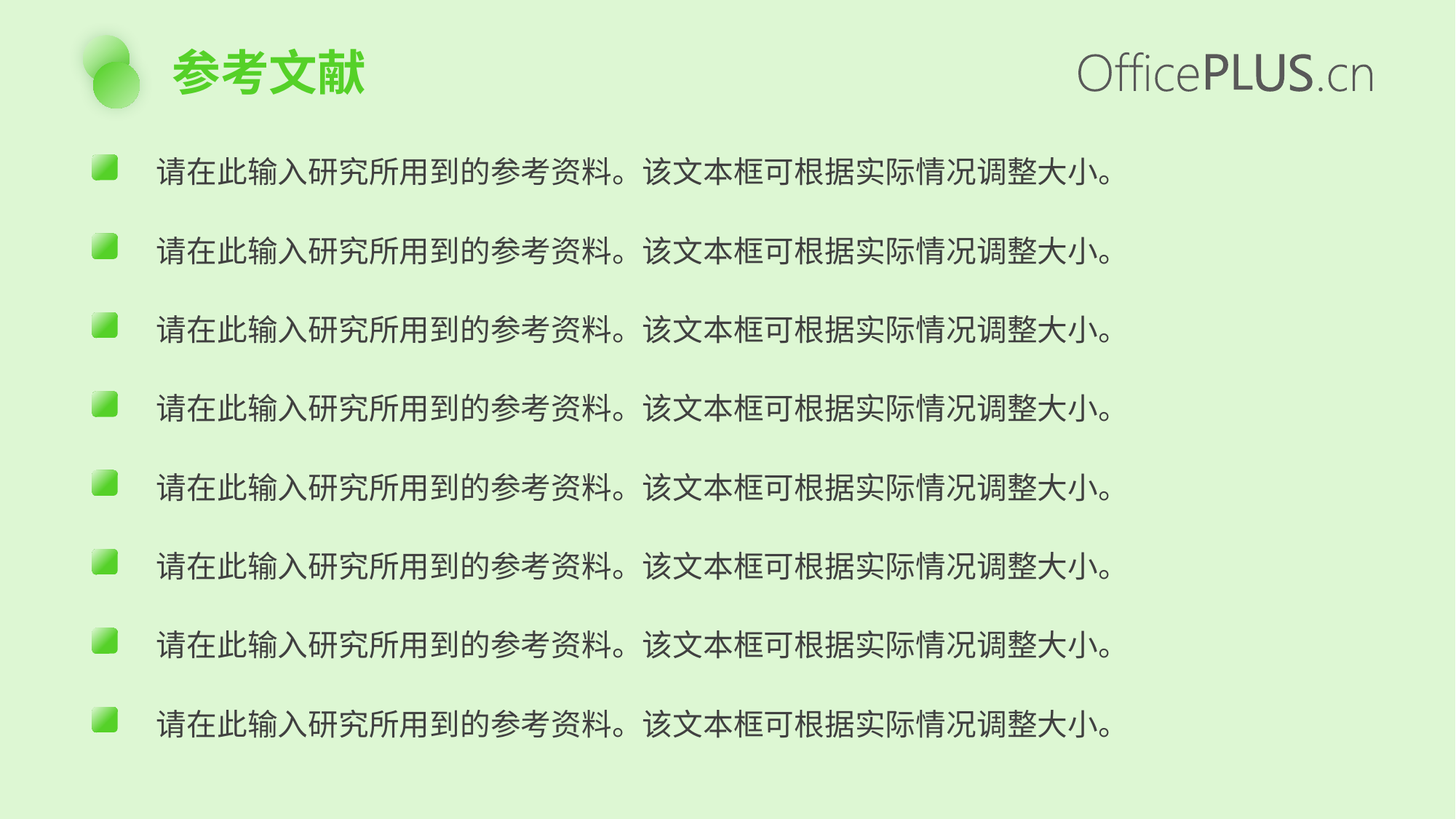

参考文献
请在此输入研究所用到的参考资料。该文本框可根据实际情况调整大小。

请在此输入研究所用到的参考资料。该文本框可根据实际情况调整大小。

请在此输入研究所用到的参考资料。该文本框可根据实际情况调整大小。

请在此输入研究所用到的参考资料。该文本框可根据实际情况调整大小。

请在此输入研究所用到的参考资料。该文本框可根据实际情况调整大小。

请在此输入研究所用到的参考资料。该文本框可根据实际情况调整大小。

请在此输入研究所用到的参考资料。该文本框可根据实际情况调整大小。

请在此输入研究所用到的参考资料。该文本框可根据实际情况调整大小。